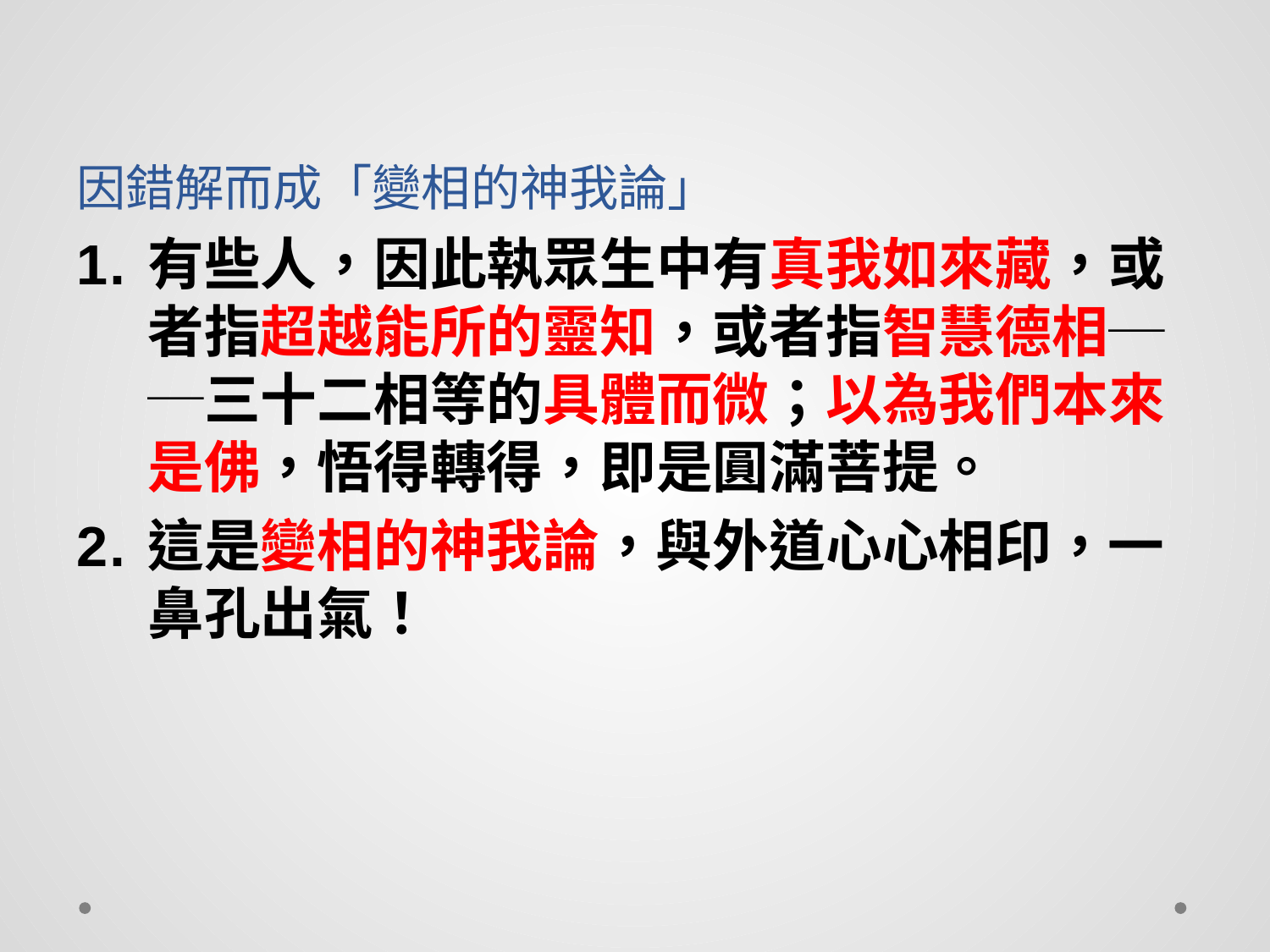

# 因錯解而成「變相的神我論」
有些人，因此執眾生中有真我如來藏，或者指超越能所的靈知，或者指智慧德相──三十二相等的具體而微；以為我們本來是佛，悟得轉得，即是圓滿菩提。
這是變相的神我論，與外道心心相印，一鼻孔出氣！